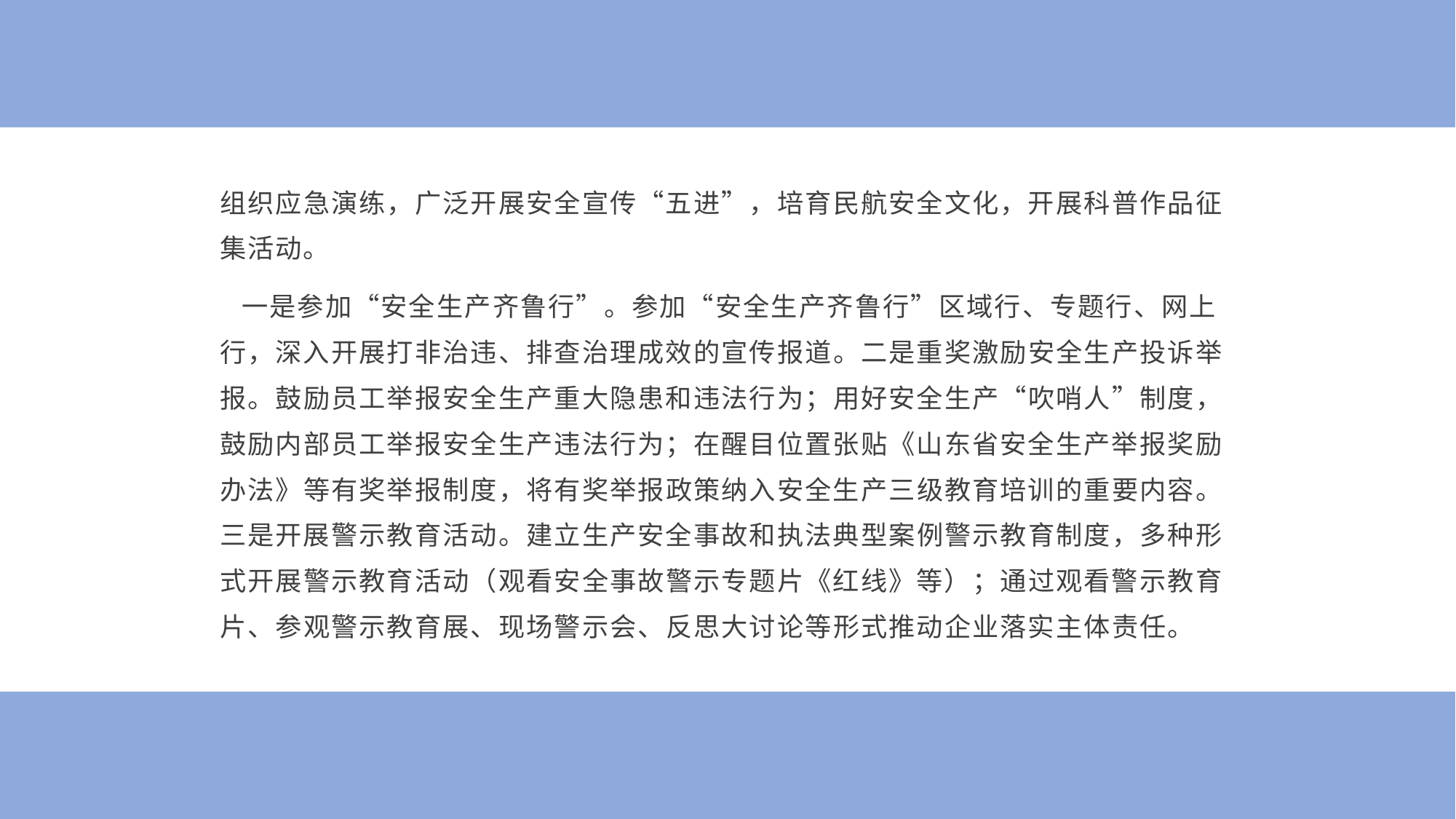

组织应急演练，广泛开展安全宣传“五进”，培育民航安全文化，开展科普作品征集活动。
  一是参加“安全生产齐鲁行”。参加“安全生产齐鲁行”区域行、专题行、网上行，深入开展打非治违、排查治理成效的宣传报道。二是重奖激励安全生产投诉举报。鼓励员工举报安全生产重大隐患和违法行为；用好安全生产“吹哨人”制度，鼓励内部员工举报安全生产违法行为；在醒目位置张贴《山东省安全生产举报奖励办法》等有奖举报制度，将有奖举报政策纳入安全生产三级教育培训的重要内容。三是开展警示教育活动。建立生产安全事故和执法典型案例警示教育制度，多种形式开展警示教育活动（观看安全事故警示专题片《红线》等）；通过观看警示教育片、参观警示教育展、现场警示会、反思大讨论等形式推动企业落实主体责任。